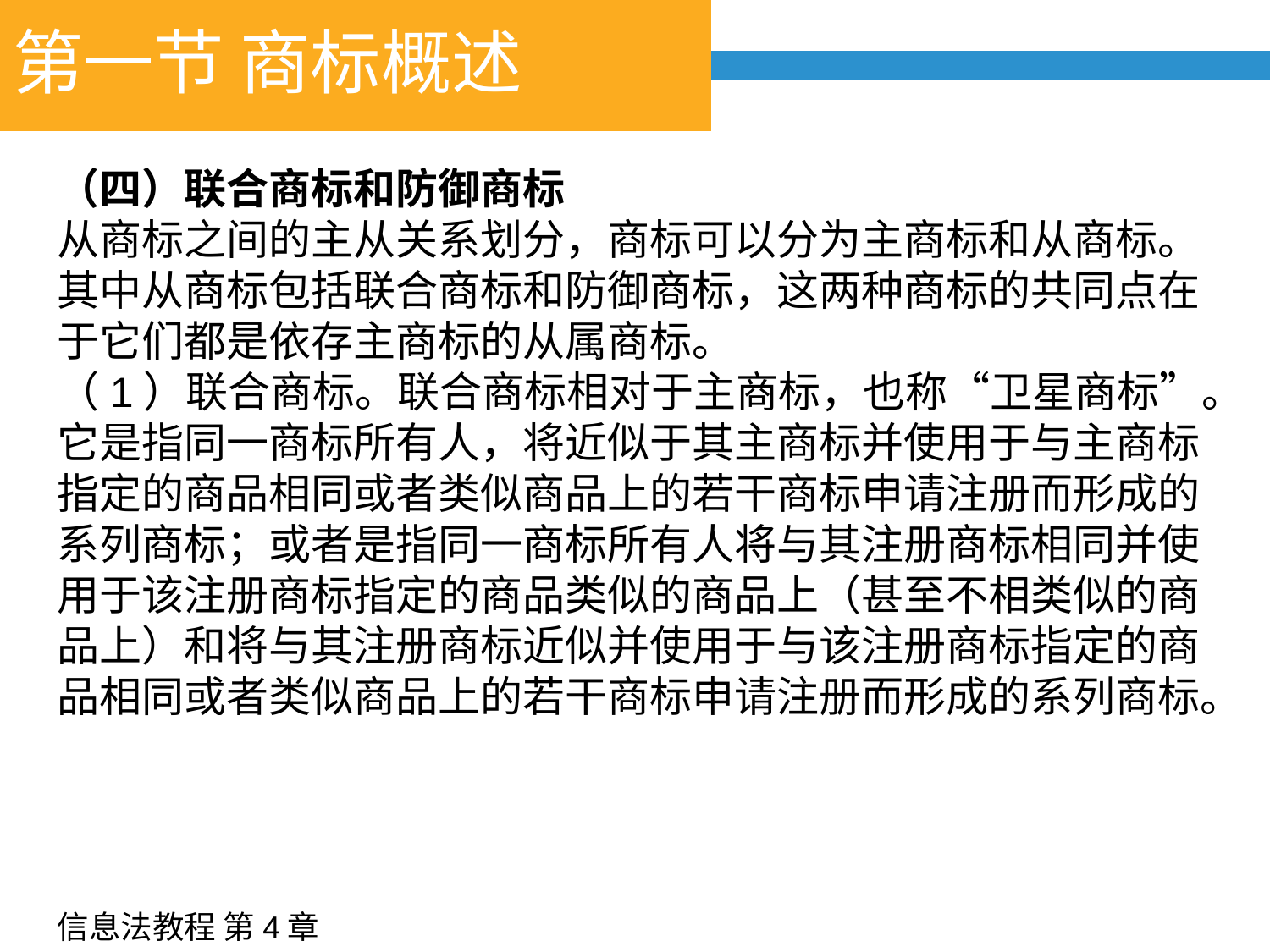

# 第一节 商标概述
（四）联合商标和防御商标
从商标之间的主从关系划分，商标可以分为主商标和从商标。其中从商标包括联合商标和防御商标，这两种商标的共同点在于它们都是依存主商标的从属商标。
（1）联合商标。联合商标相对于主商标，也称“卫星商标”。它是指同一商标所有人，将近似于其主商标并使用于与主商标指定的商品相同或者类似商品上的若干商标申请注册而形成的系列商标；或者是指同一商标所有人将与其注册商标相同并使用于该注册商标指定的商品类似的商品上（甚至不相类似的商品上）和将与其注册商标近似并使用于与该注册商标指定的商品相同或者类似商品上的若干商标申请注册而形成的系列商标。
信息法教程 第4章